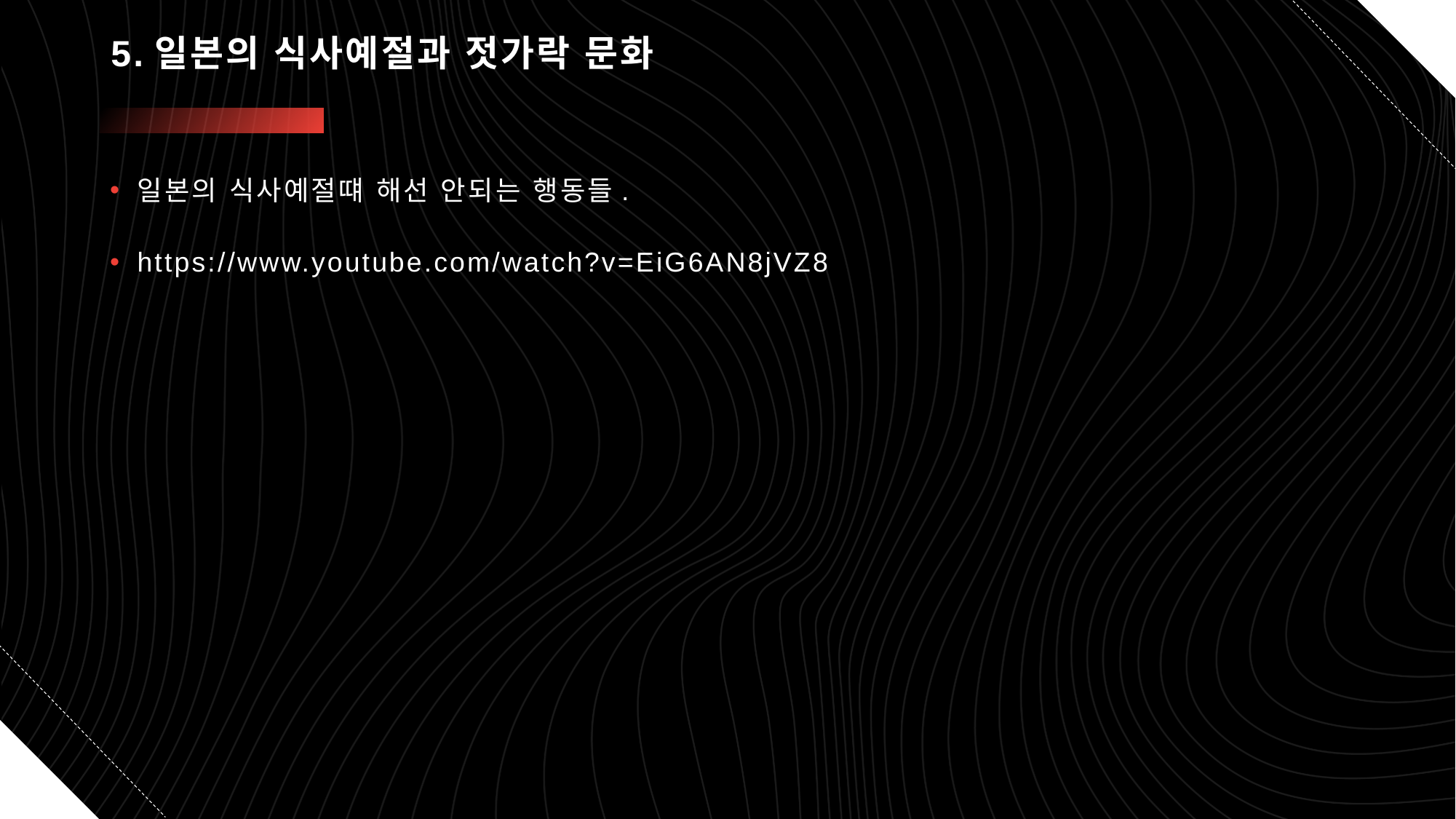

# 5.일본의 식사예절과 젓가락 문화
일본의 식사예절떄 해선 안되는 행동들.
https://www.youtube.com/watch?v=EiG6AN8jVZ8